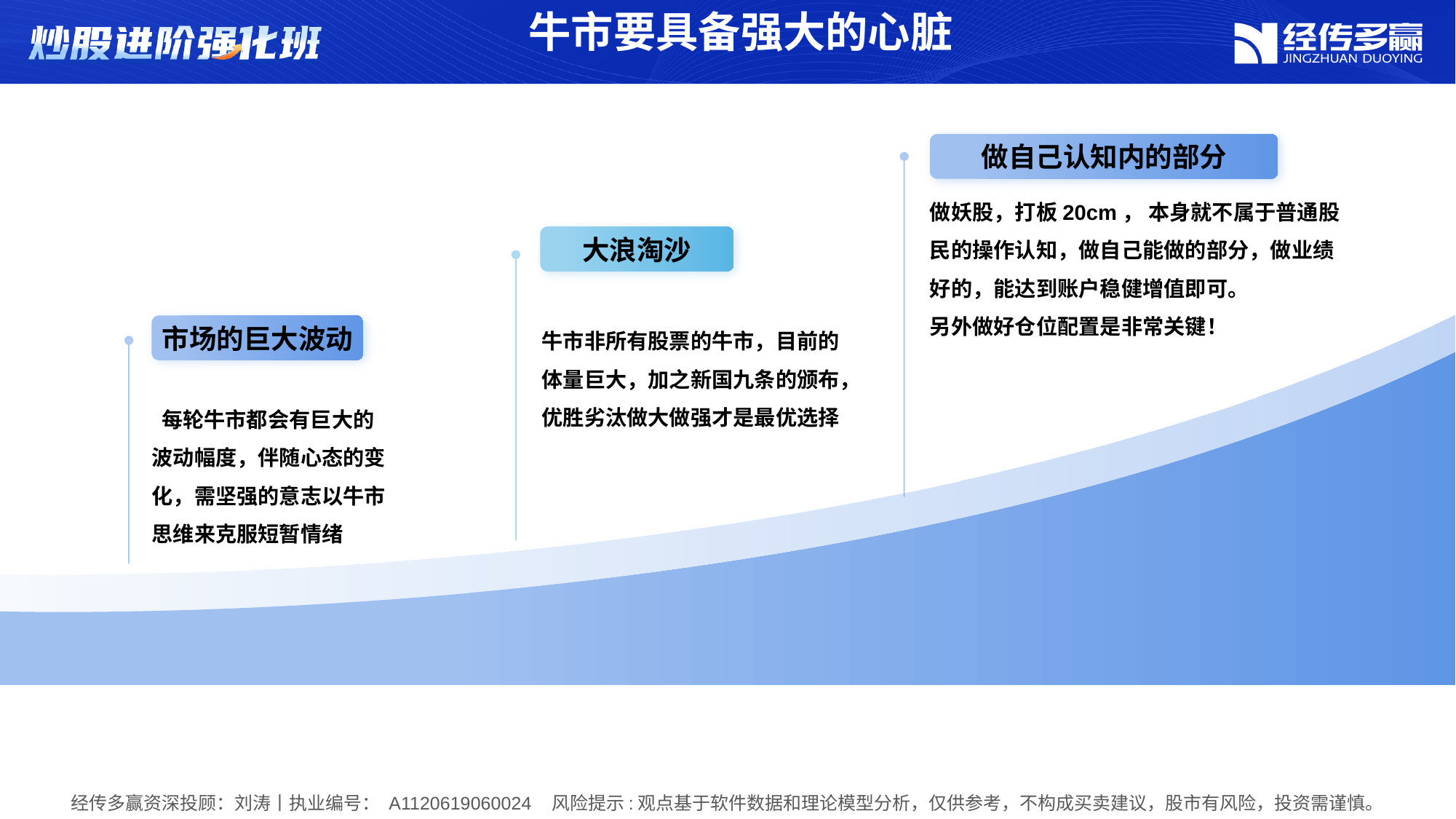

牛市要具备强大的心脏
做自己认知内的部分
做妖股，打板20cm， 本身就不属于普通股民的操作认知，做自己能做的部分，做业绩好的，能达到账户稳健增值即可。
另外做好仓位配置是非常关键！
大浪淘沙

市场的巨大波动
牛市非所有股票的牛市，目前的体量巨大，加之新国九条的颁布，优胜劣汰做大做强才是最优选择

 每轮牛市都会有巨大的波动幅度，伴随心态的变化，需坚强的意志以牛市思维来克服短暂情绪